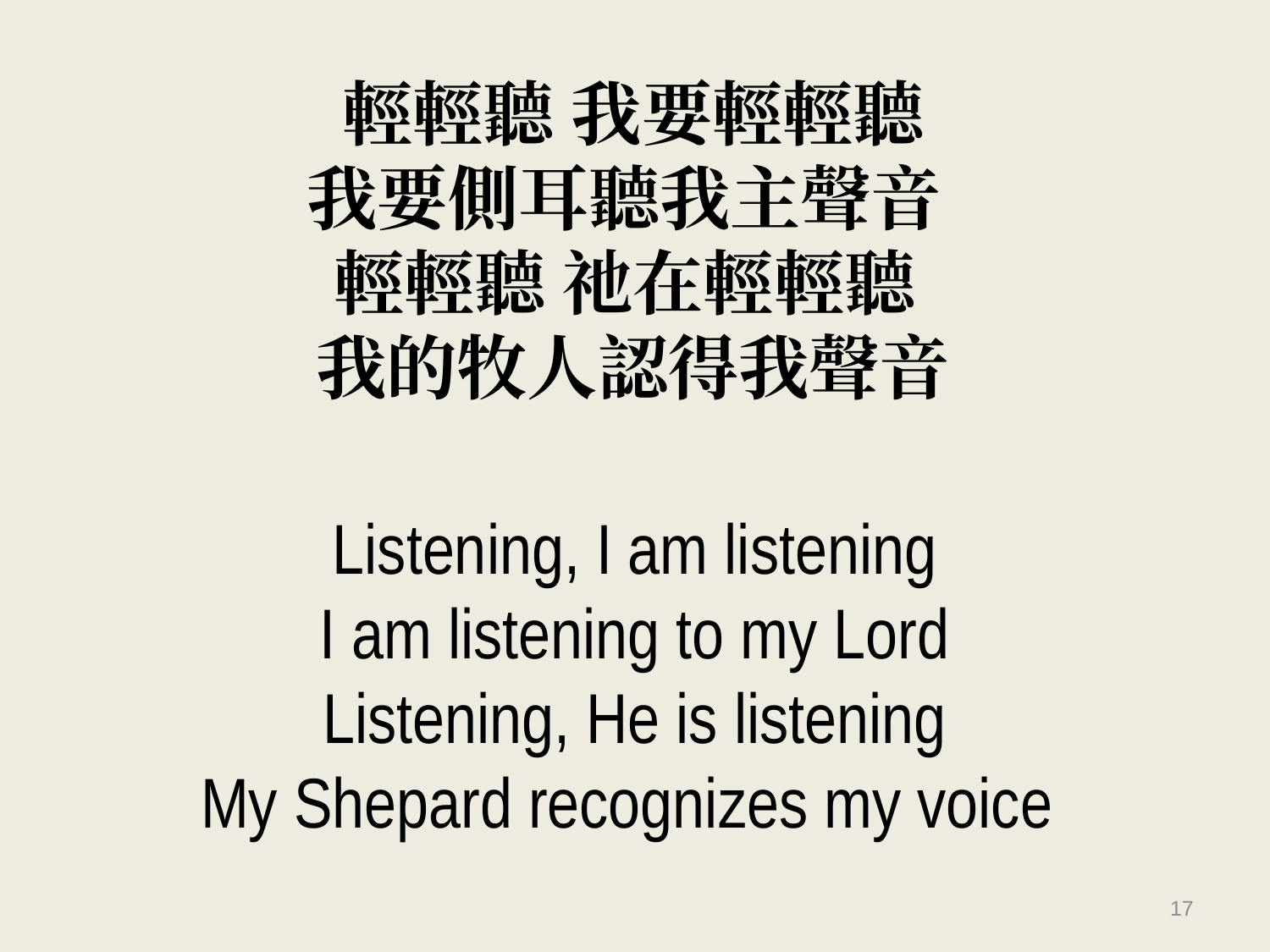

輕輕聽 我要輕輕聽
我要側耳聽我主聲音
輕輕聽 祂在輕輕聽
我的牧人認得我聲音

Listening, I am listening
I am listening to my Lord
Listening, He is listening
My Shepard recognizes my voice
17